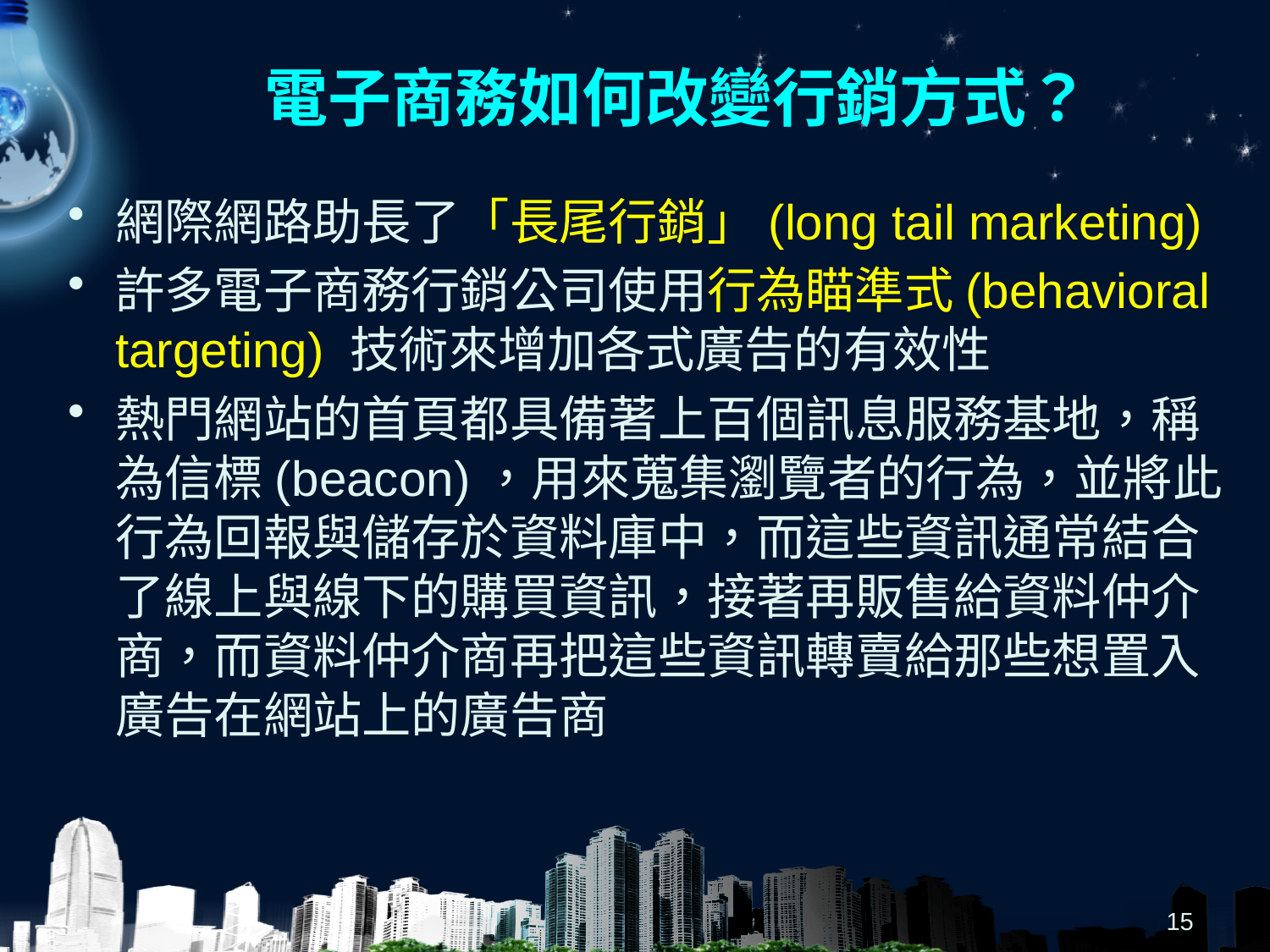

# 電子商務如何改變行銷方式？
網際網路助長了「長尾行銷」(long tail marketing)
許多電子商務行銷公司使用行為瞄準式(behavioral targeting) 技術來增加各式廣告的有效性
熱門網站的首頁都具備著上百個訊息服務基地，稱為信標(beacon)，用來蒐集瀏覽者的行為，並將此行為回報與儲存於資料庫中，而這些資訊通常結合了線上與線下的購買資訊，接著再販售給資料仲介商，而資料仲介商再把這些資訊轉賣給那些想置入廣告在網站上的廣告商
15